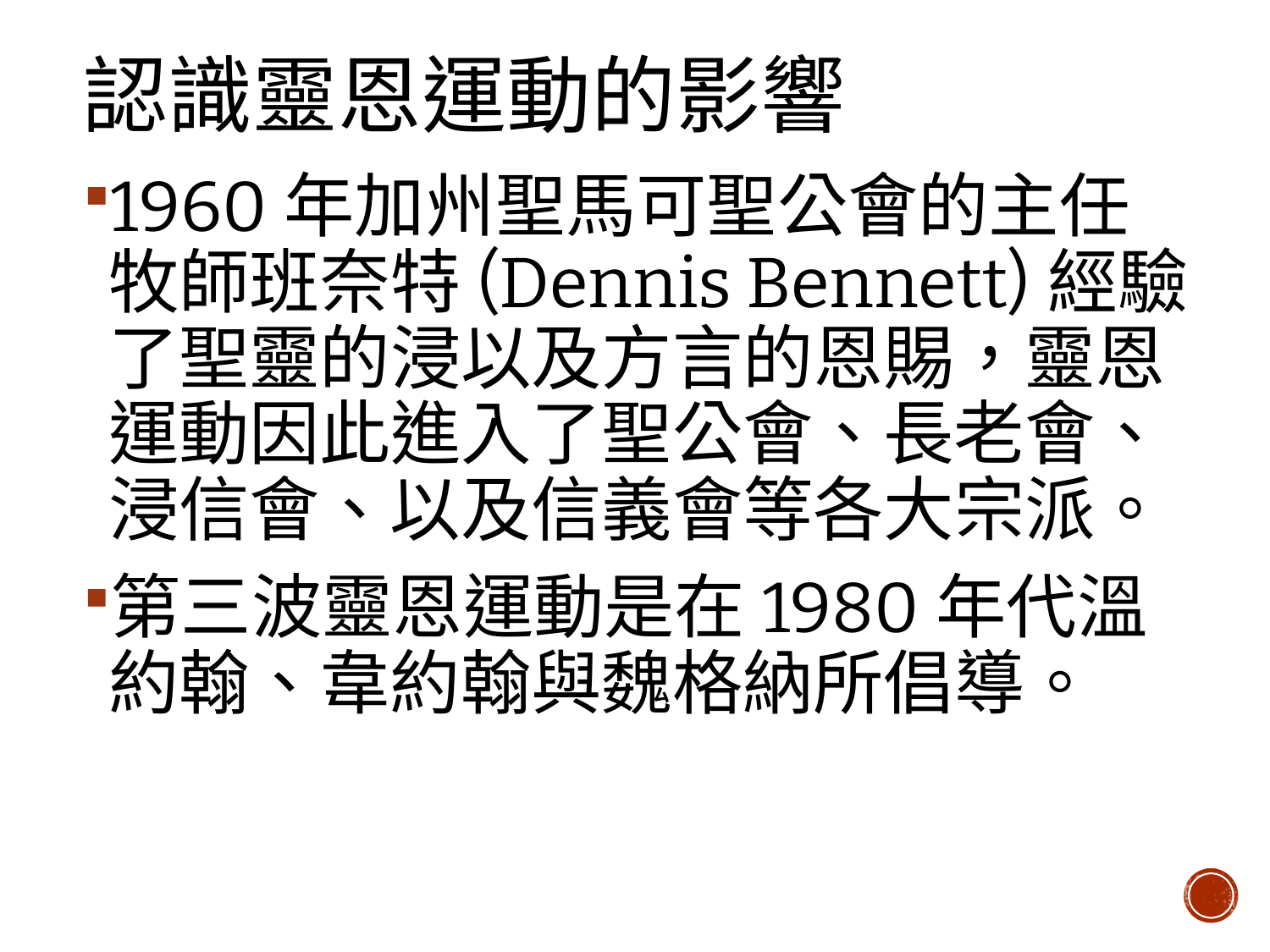

# 認識靈恩運動的影響
1960年加州聖馬可聖公會的主任牧師班奈特(Dennis Bennett)經驗了聖靈的浸以及方言的恩賜，靈恩運動因此進入了聖公會、長老會、浸信會、以及信義會等各大宗派。
第三波靈恩運動是在1980年代溫約翰、韋約翰與魏格納所倡導。